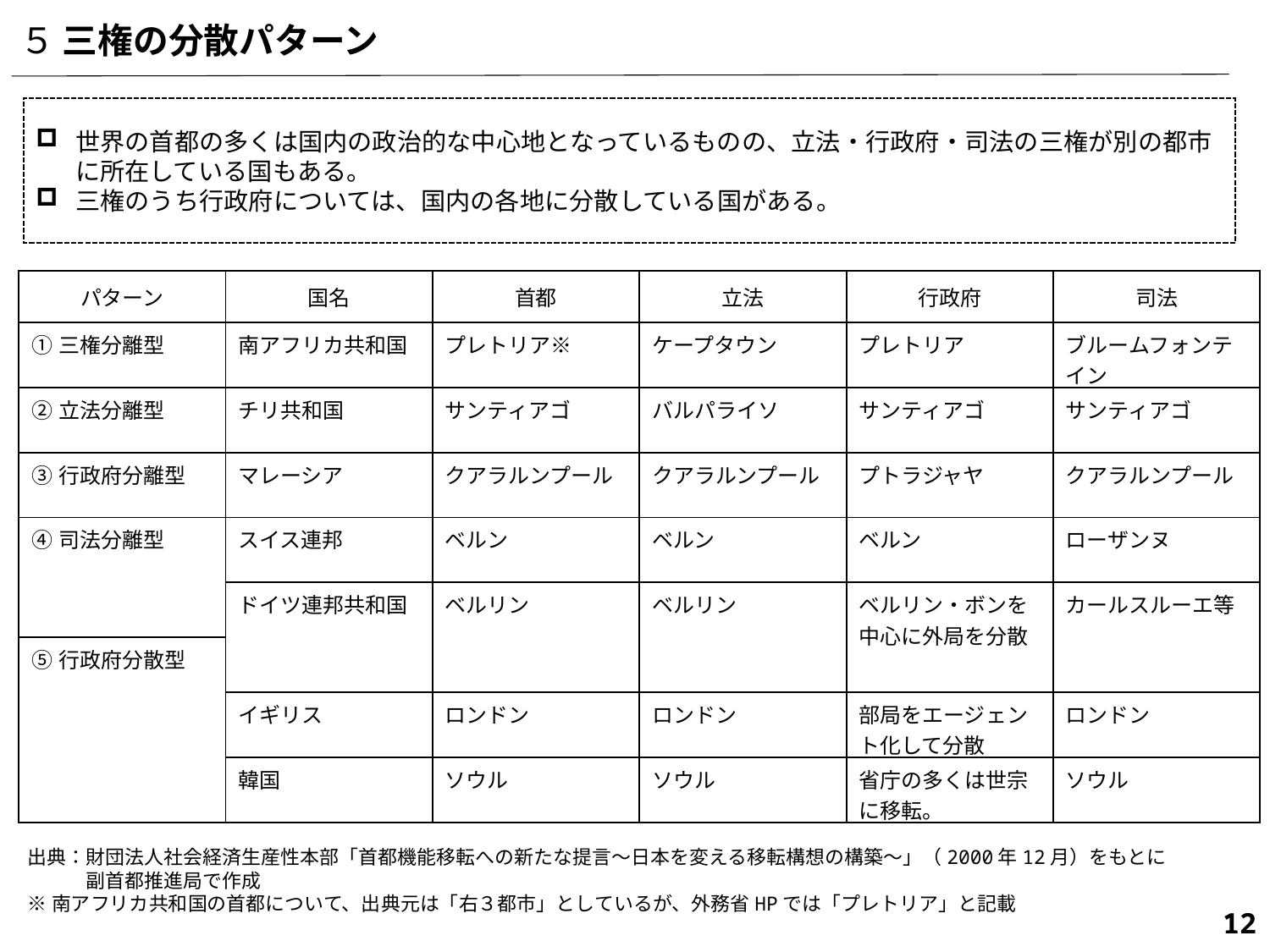

５ 三権の分散パターン
世界の首都の多くは国内の政治的な中心地となっているものの、立法・行政府・司法の三権が別の都市に所在している国もある。
三権のうち行政府については、国内の各地に分散している国がある。
| パターン | 国名 | 首都 | 立法 | 行政府 | 司法 |
| --- | --- | --- | --- | --- | --- |
| ①三権分離型 | 南アフリカ共和国 | プレトリア※ | ケープタウン | プレトリア | ブルームフォンテイン |
| ②立法分離型 | チリ共和国 | サンティアゴ | バルパライソ | サンティアゴ | サンティアゴ |
| ③行政府分離型 | マレーシア | クアラルンプール | クアラルンプール | プトラジャヤ | クアラルンプール |
| ④司法分離型 | スイス連邦 | ベルン | ベルン | ベルン | ローザンヌ |
|  | ドイツ連邦共和国 | ベルリン | ベルリン | ベルリン・ボンを中心に外局を分散 | カールスルーエ等 |
| ⑤行政府分散型 |  |  |  |  |  |
|  | イギリス | ロンドン | ロンドン | 部局をエージェント化して分散 | ロンドン |
|  | 韓国 | ソウル | ソウル | 省庁の多くは世宗に移転。 | ソウル |
出典：財団法人社会経済生産性本部「首都機能移転への新たな提言～日本を変える移転構想の構築～」（2000年12月）をもとに
　　　副首都推進局で作成
※南アフリカ共和国の首都について、出典元は「右３都市」としているが、外務省HPでは「プレトリア」と記載
12